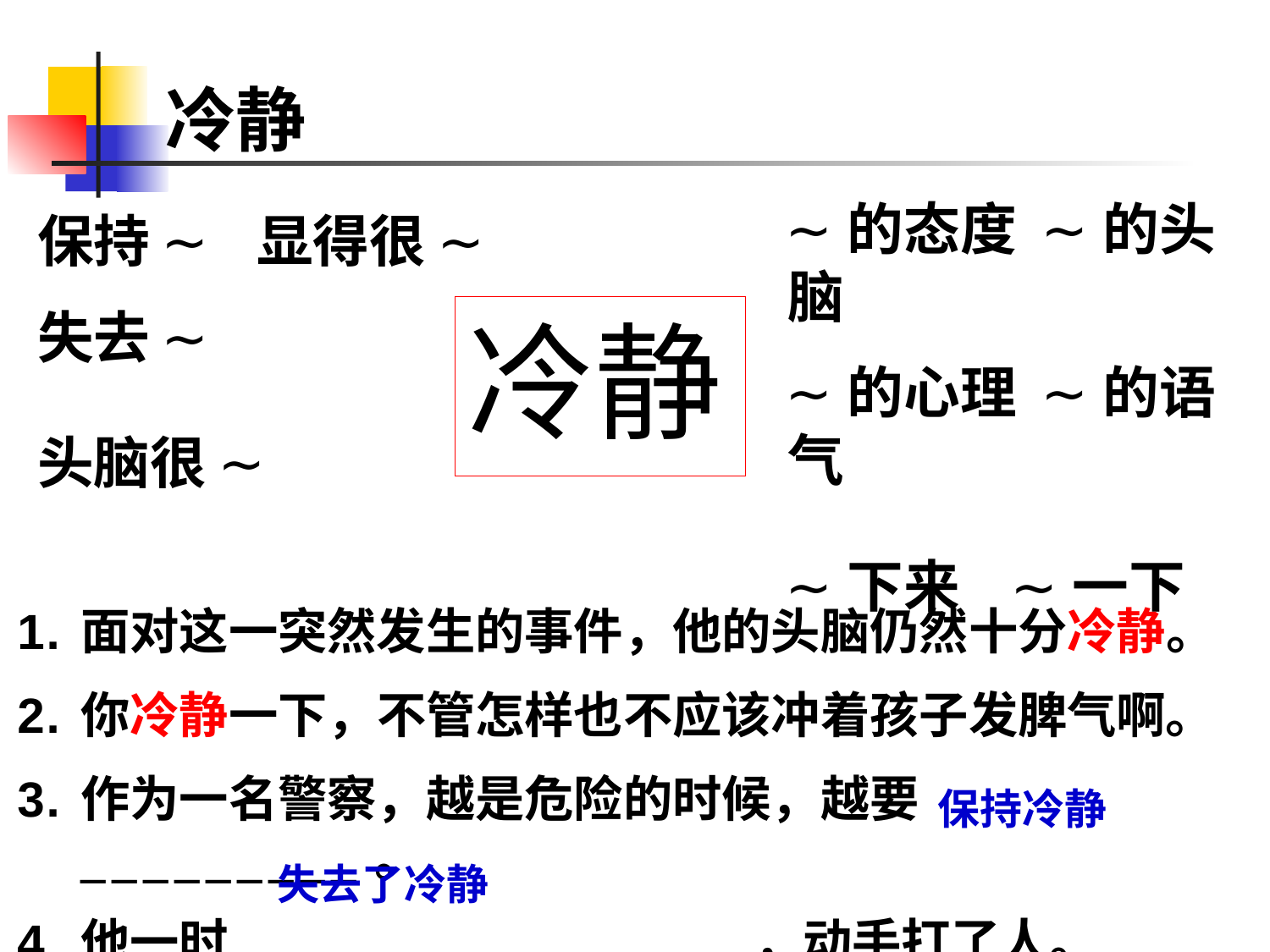

# 冷静
~的态度 ~的头脑
~的心理 ~的语气

~下来   ~一下
保持~  显得很~
失去~

头脑很~
冷静
面对这一突然发生的事件，他的头脑仍然十分冷静。
你冷静一下，不管怎样也不应该冲着孩子发脾气啊。
作为一名警察，越是危险的时候，越要_________。
他一时________________，动手打了人。
保持冷静
失去了冷静